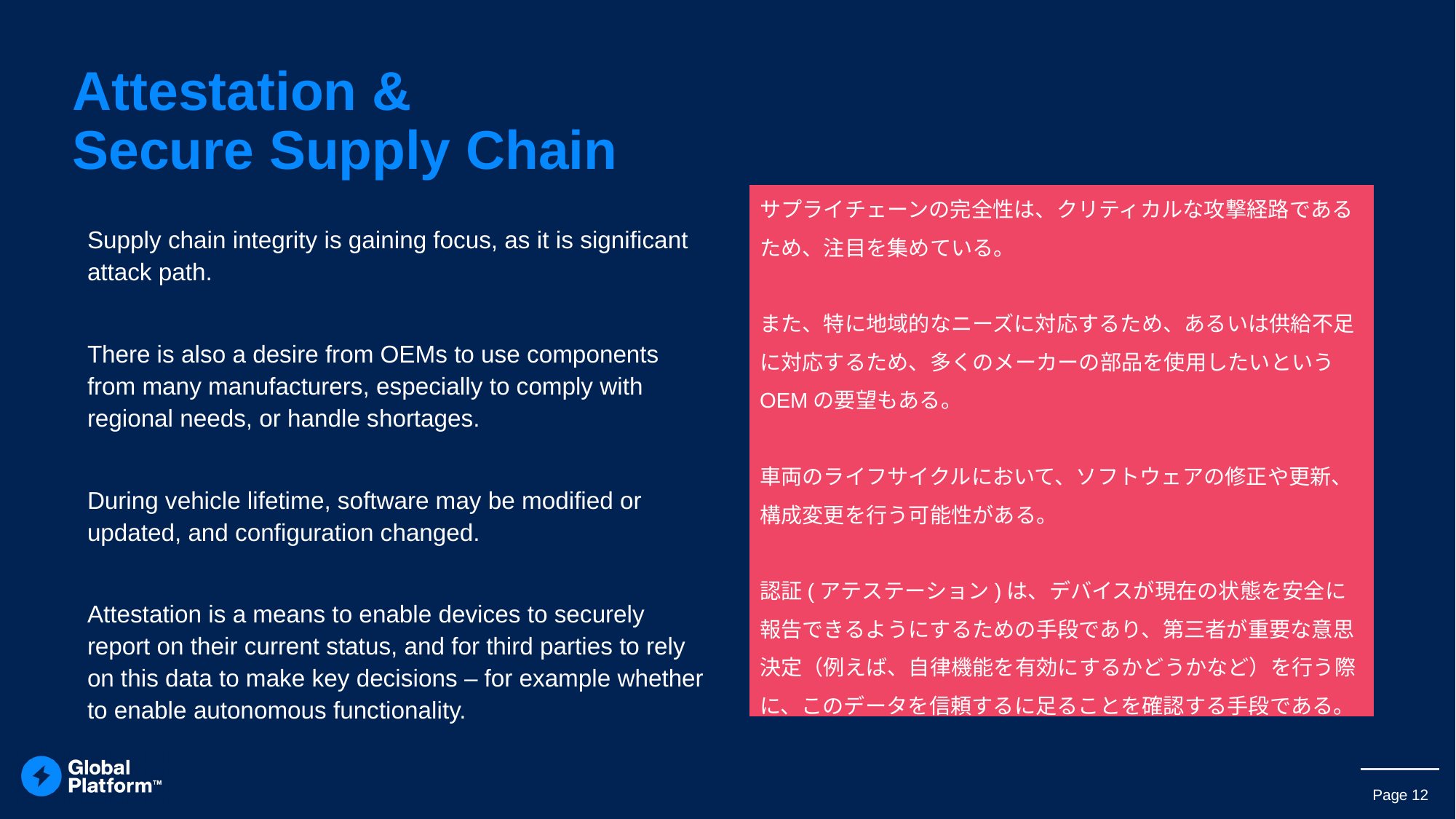

# Attestation & Secure Supply Chain
サプライチェーンの完全性は、クリティカルな攻撃経路であるため、注目を集めている。

また、特に地域的なニーズに対応するため、あるいは供給不足に対応するため、多くのメーカーの部品を使用したいというOEMの要望もある。

車両のライフサイクルにおいて、ソフトウェアの修正や更新、構成変更を行う可能性がある。

認証(アテステーション)は、デバイスが現在の状態を安全に報告できるようにするための手段であり、第三者が重要な意思決定（例えば、自律機能を有効にするかどうかなど）を行う際に、このデータを信頼するに足ることを確認する手段である。

Supply chain integrity is gaining focus, as it is significant attack path.

There is also a desire from OEMs to use components from many manufacturers, especially to comply with regional needs, or handle shortages.

During vehicle lifetime, software may be modified or updated, and configuration changed.

Attestation is a means to enable devices to securely report on their current status, and for third parties to rely on this data to make key decisions – for example whether to enable autonomous functionality.